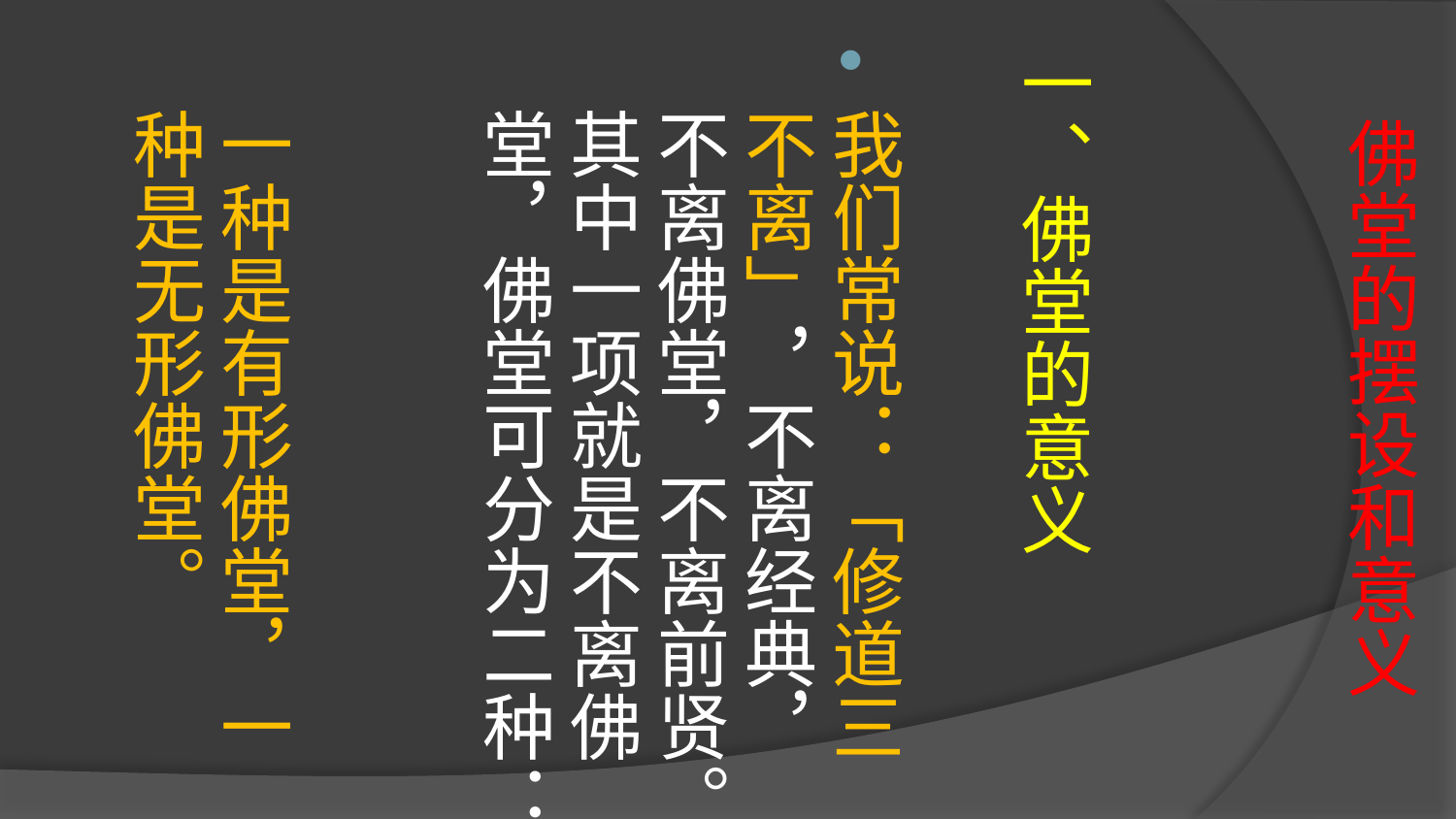

# 佛堂的摆设和意义
一、佛堂的意义
我们常说：「修道三不离」，不离经典，不离佛堂，不离前贤。其中一项就是不离佛堂，佛堂可分为二种：
一种是有形佛堂，一种是无形佛堂。